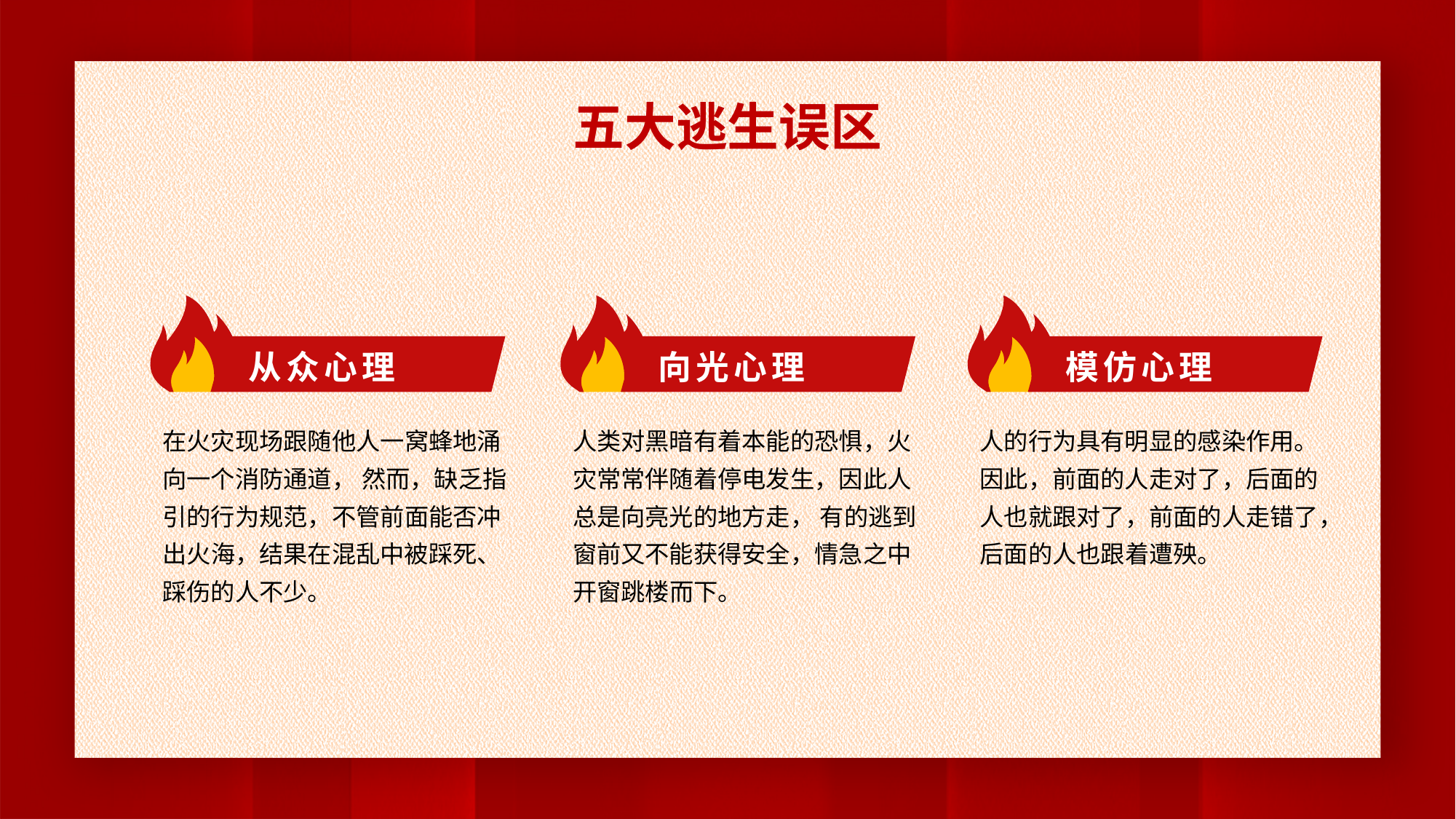

五大逃生误区

从众心理

向光心理

模仿心理
在火灾现场跟随他人一窝蜂地涌向一个消防通道， 然而，缺乏指引的行为规范，不管前面能否冲出火海，结果在混乱中被踩死、踩伤的人不少。
人类对黑暗有着本能的恐惧，火灾常常伴随着停电发生，因此人 总是向亮光的地方走， 有的逃到窗前又不能获得安全，情急之中 开窗跳楼而下。
人的行为具有明显的感染作用。因此，前面的人走对了，后面的人也就跟对了，前面的人走错了，后面的人也跟着遭殃。